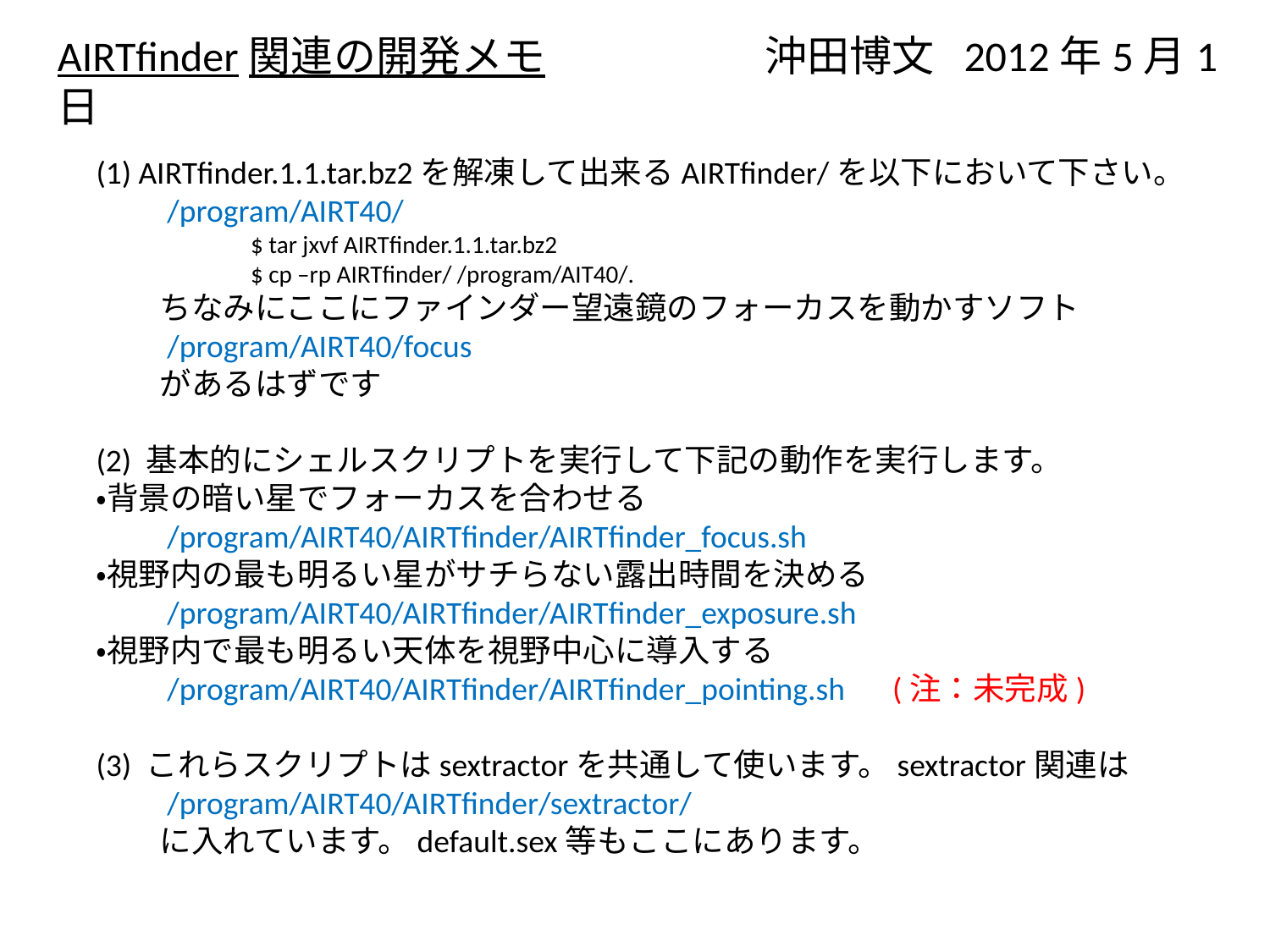

AIRTfinder関連の開発メモ	                     沖田博文  2012年5月1日
(1) AIRTfinder.1.1.tar.bz2を解凍して出来るAIRTfinder/を以下において下さい。
　　/program/AIRT40/
　　　　　　$ tar jxvf AIRTfinder.1.1.tar.bz2
　　　　　　$ cp –rp AIRTfinder/ /program/AIT40/.
　　ちなみにここにファインダー望遠鏡のフォーカスを動かすソフト
　　/program/AIRT40/focus
　　があるはずです

(2) 基本的にシェルスクリプトを実行して下記の動作を実行します。
・背景の暗い星でフォーカスを合わせる
　　/program/AIRT40/AIRTfinder/AIRTfinder_focus.sh
・視野内の最も明るい星がサチらない露出時間を決める
　　/program/AIRT40/AIRTfinder/AIRTfinder_exposure.sh
・視野内で最も明るい天体を視野中心に導入する
　　/program/AIRT40/AIRTfinder/AIRTfinder_pointing.sh　(注：未完成)

(3) これらスクリプトはsextractorを共通して使います。sextractor関連は
　　/program/AIRT40/AIRTfinder/sextractor/
　　に入れています。default.sex等もここにあります。